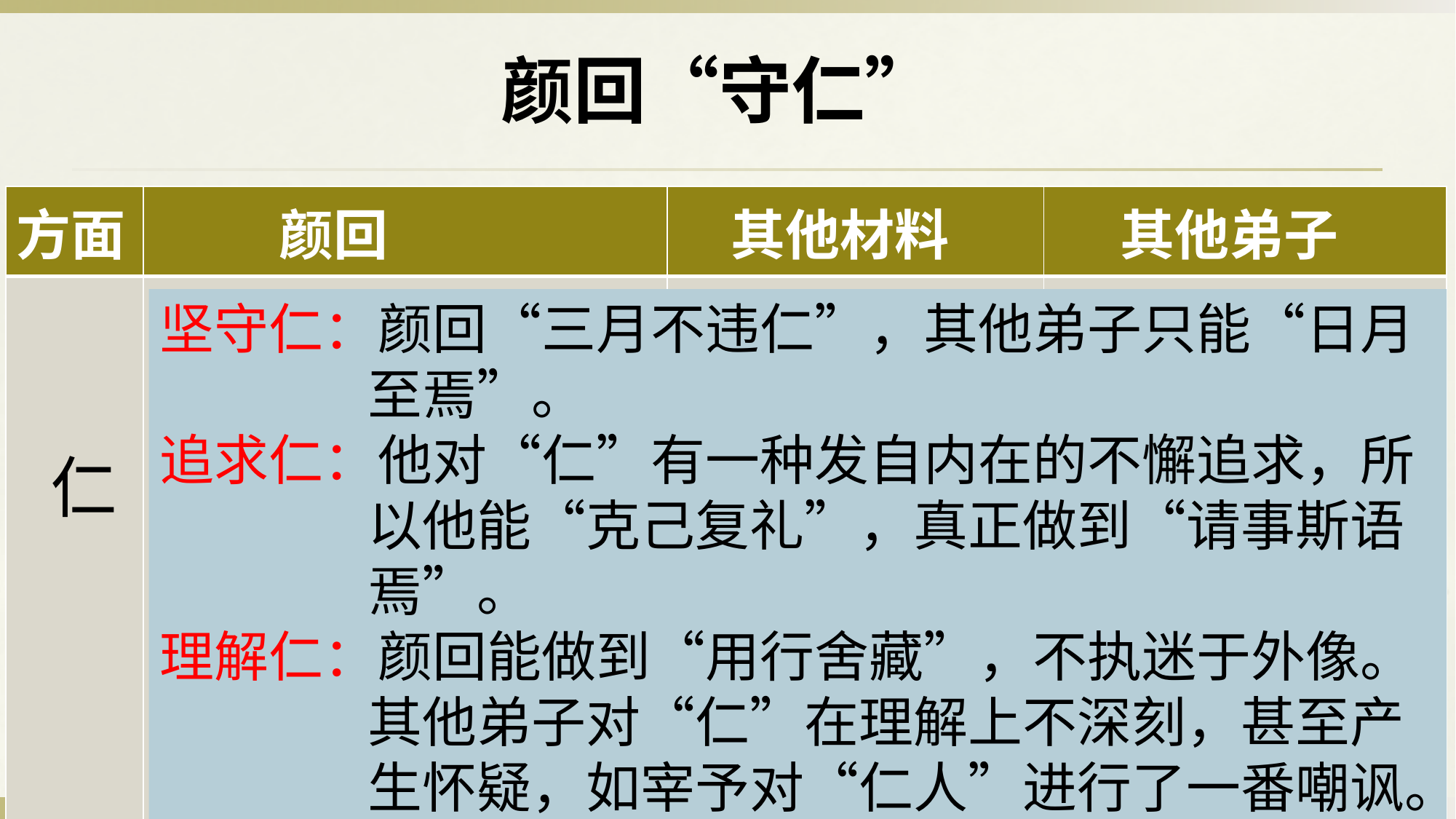

颜回“守仁”
| 方面 | 颜回 | 其他材料 | 其他弟子 |
| --- | --- | --- | --- |
| 仁 | 1、其心三月不违仁，其馀则日月至焉而已矣。（《论语·雍也》） 2、颜渊问仁。子曰：“克己复礼为仁。……颜渊曰：“请问其目。”子曰：“非礼勿视，非礼勿听，非礼勿言，非礼勿动。”颜渊曰：“回虽不敏，请事斯语矣。” （《论语·颜渊》） 3、子谓颜渊曰：“用之则行，舍之则藏，唯我与尔有是夫！” （《论语·述而》） | 夫道之不修也，是吾丑也。夫道既已大修而不用，是有国者之丑也。不容何病，不容然后见君子！’ （《史记·孔子世家》） | 1、孟武伯问子路仁乎。子曰。不知也。又问。子曰。由也。千乘之国。可使治其赋也。不知其仁也。求也。何如。子曰。求也。千室之邑。百乘之家。可使为之宰也。不知其仁也。赤也。何如。子曰。赤也。束带立于朝。可使与宾客言也。不知其仁也。（《论语·公冶长》） 2、宰我问曰：“仁者,虽告之曰：‘井有仁（人）焉,其从之也?’”子曰：“何为其然也?君子可逝也,不可陷也。”（《论语•雍也》） |
坚守仁：颜回“三月不违仁”，其他弟子只能“日月
                至焉”。
追求仁：他对“仁”有一种发自内在的不懈追求，所
                以他能“克己复礼”，真正做到“请事斯语
                焉”。
理解仁：颜回能做到“用行舍藏”，不执迷于外像。
                其他弟子对“仁”在理解上不深刻，甚至产
                生怀疑，如宰予对“仁人”进行了一番嘲讽。